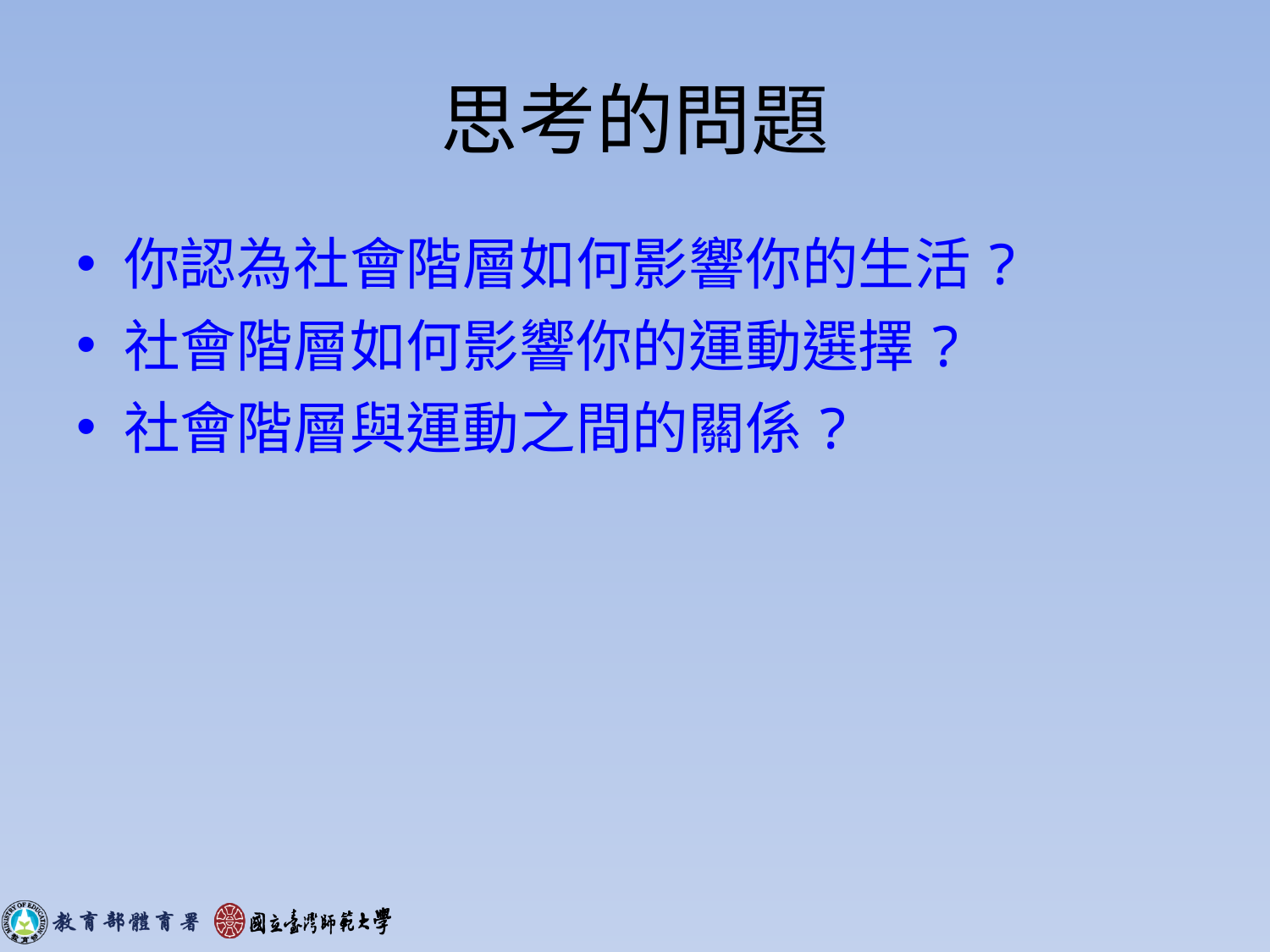

# 思考的問題
你認為社會階層如何影響你的生活?
社會階層如何影響你的運動選擇?
社會階層與運動之間的關係?